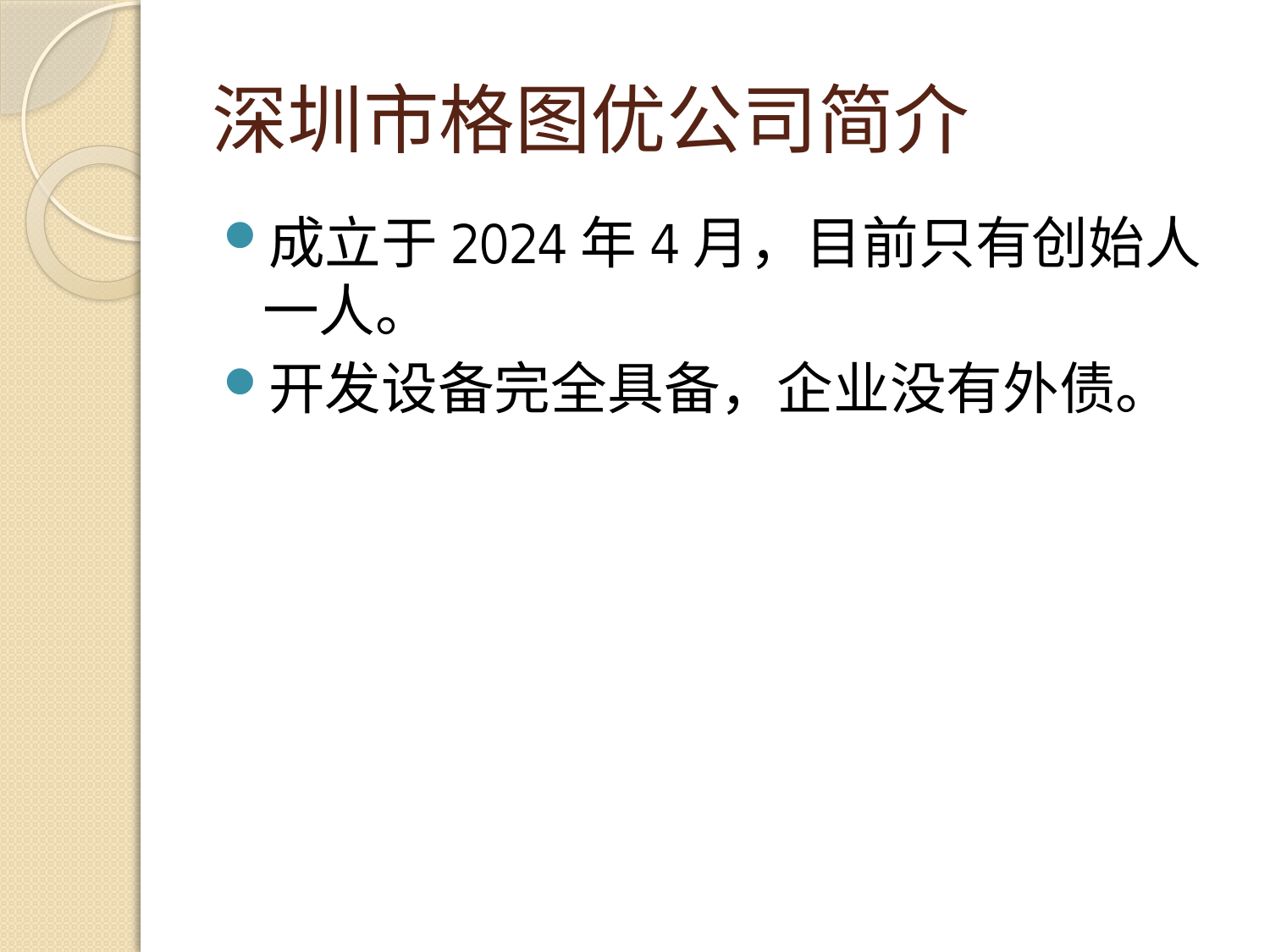

# 深圳市格图优公司简介
成立于2024年4月，目前只有创始人一人。
开发设备完全具备，企业没有外债。